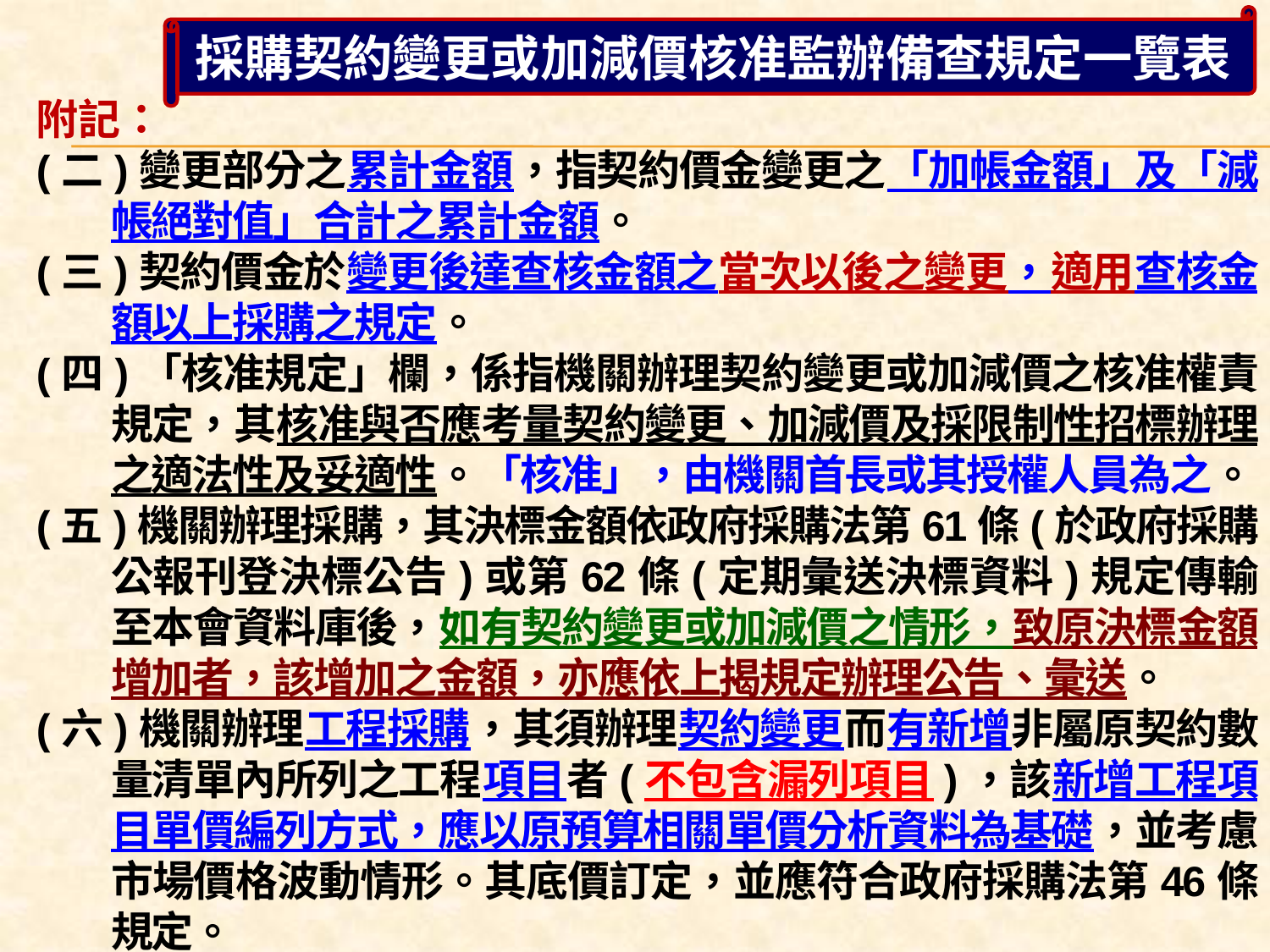

採購契約變更或加減價核准監辦備查規定一覽表
附記：
(二)變更部分之累計金額，指契約價金變更之「加帳金額」及「減帳絕對值」合計之累計金額。
(三)契約價金於變更後達查核金額之當次以後之變更，適用查核金額以上採購之規定。
(四)「核准規定」欄，係指機關辦理契約變更或加減價之核准權責規定，其核准與否應考量契約變更、加減價及採限制性招標辦理之適法性及妥適性。「核准」，由機關首長或其授權人員為之。
(五)機關辦理採購，其決標金額依政府採購法第61條(於政府採購公報刊登決標公告)或第62條(定期彙送決標資料)規定傳輸至本會資料庫後，如有契約變更或加減價之情形，致原決標金額增加者，該增加之金額，亦應依上揭規定辦理公告、彙送。
(六)機關辦理工程採購，其須辦理契約變更而有新增非屬原契約數量清單內所列之工程項目者(不包含漏列項目)，該新增工程項目單價編列方式，應以原預算相關單價分析資料為基礎，並考慮市場價格波動情形。其底價訂定，並應符合政府採購法第46條規定。